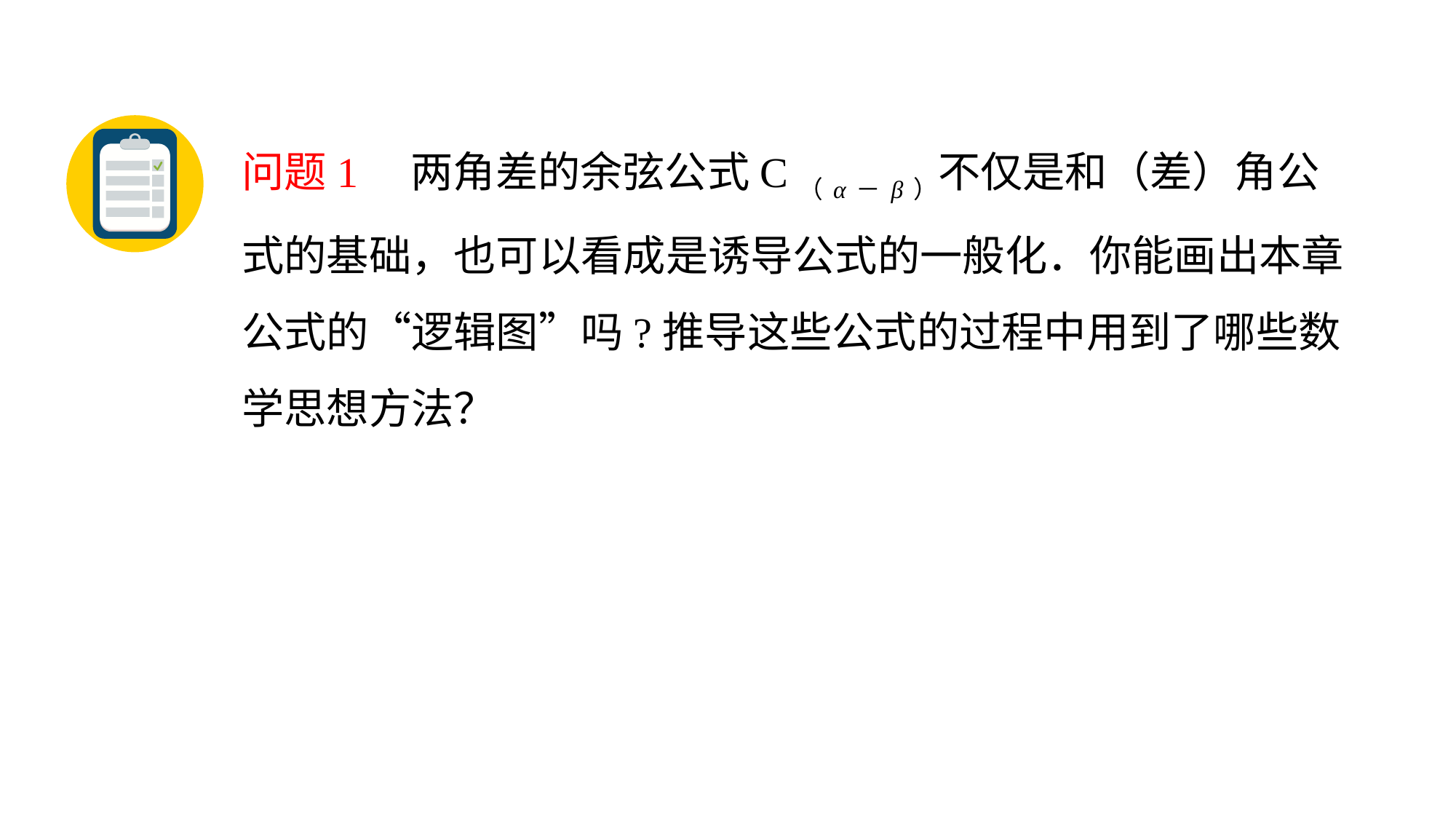

# 归纳小结

问题1　两角差的余弦公式C（α－β）不仅是和（差）角公式的基础，也可以看成是诱导公式的一般化．你能画出本章公式的“逻辑图”吗?推导这些公式的过程中用到了哪些数学思想方法？